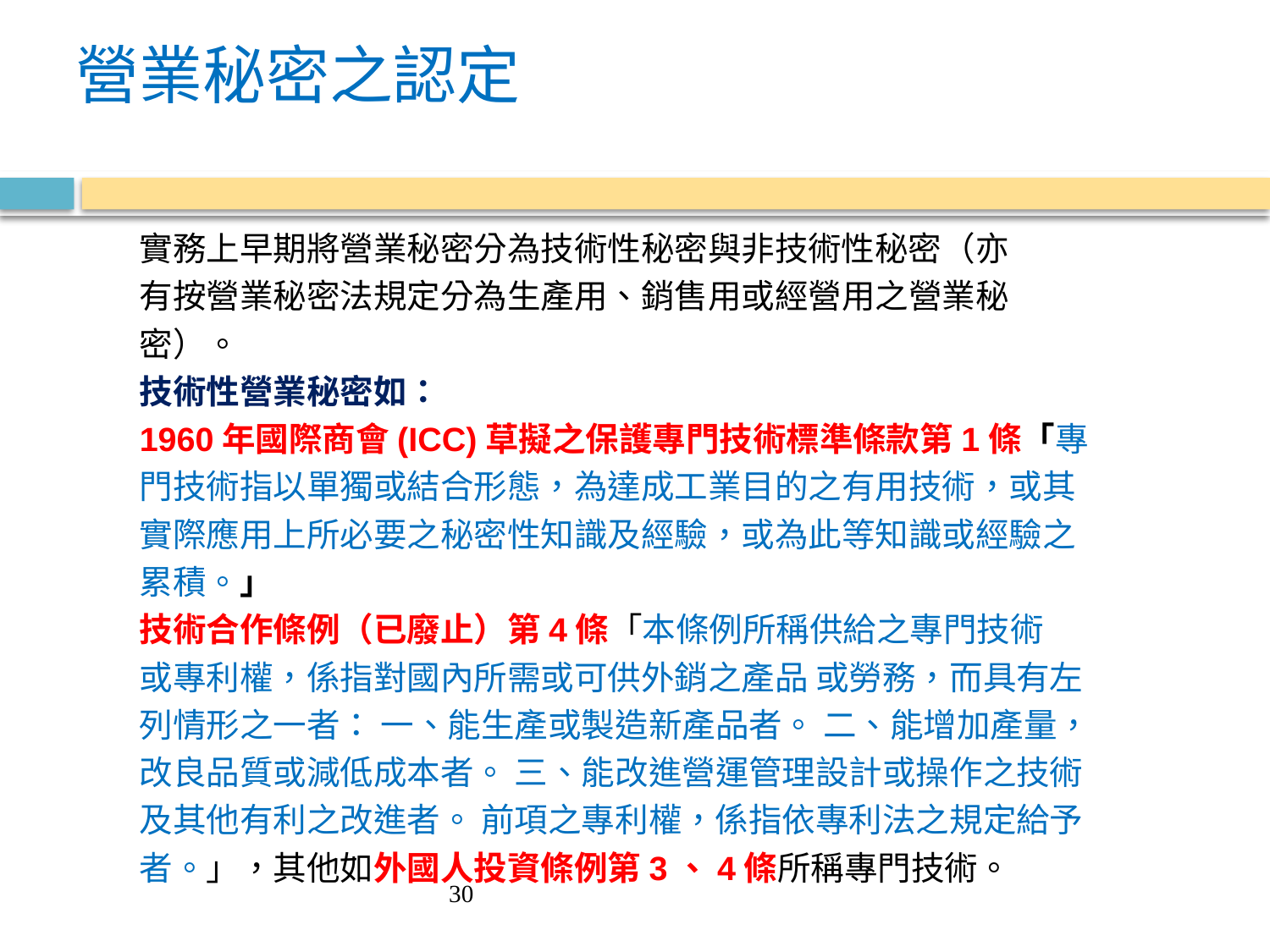

# 營業秘密之認定
實務上早期將營業秘密分為技術性秘密與非技術性秘密（亦
有按營業秘密法規定分為生產用、銷售用或經營用之營業秘
密）。
技術性營業秘密如：
1960年國際商會(ICC)草擬之保護專門技術標準條款第1條「專
門技術指以單獨或結合形態，為達成工業目的之有用技術，或其
實際應用上所必要之秘密性知識及經驗，或為此等知識或經驗之
累積。」
技術合作條例（已廢止）第4條「本條例所稱供給之專門技術
或專利權，係指對國內所需或可供外銷之產品 或勞務，而具有左
列情形之一者： 一、能生產或製造新產品者。 二、能增加產量，
改良品質或減低成本者。 三、能改進營運管理設計或操作之技術
及其他有利之改進者。 前項之專利權，係指依專利法之規定給予
者。」，其他如外國人投資條例第3、4條所稱專門技術。

30